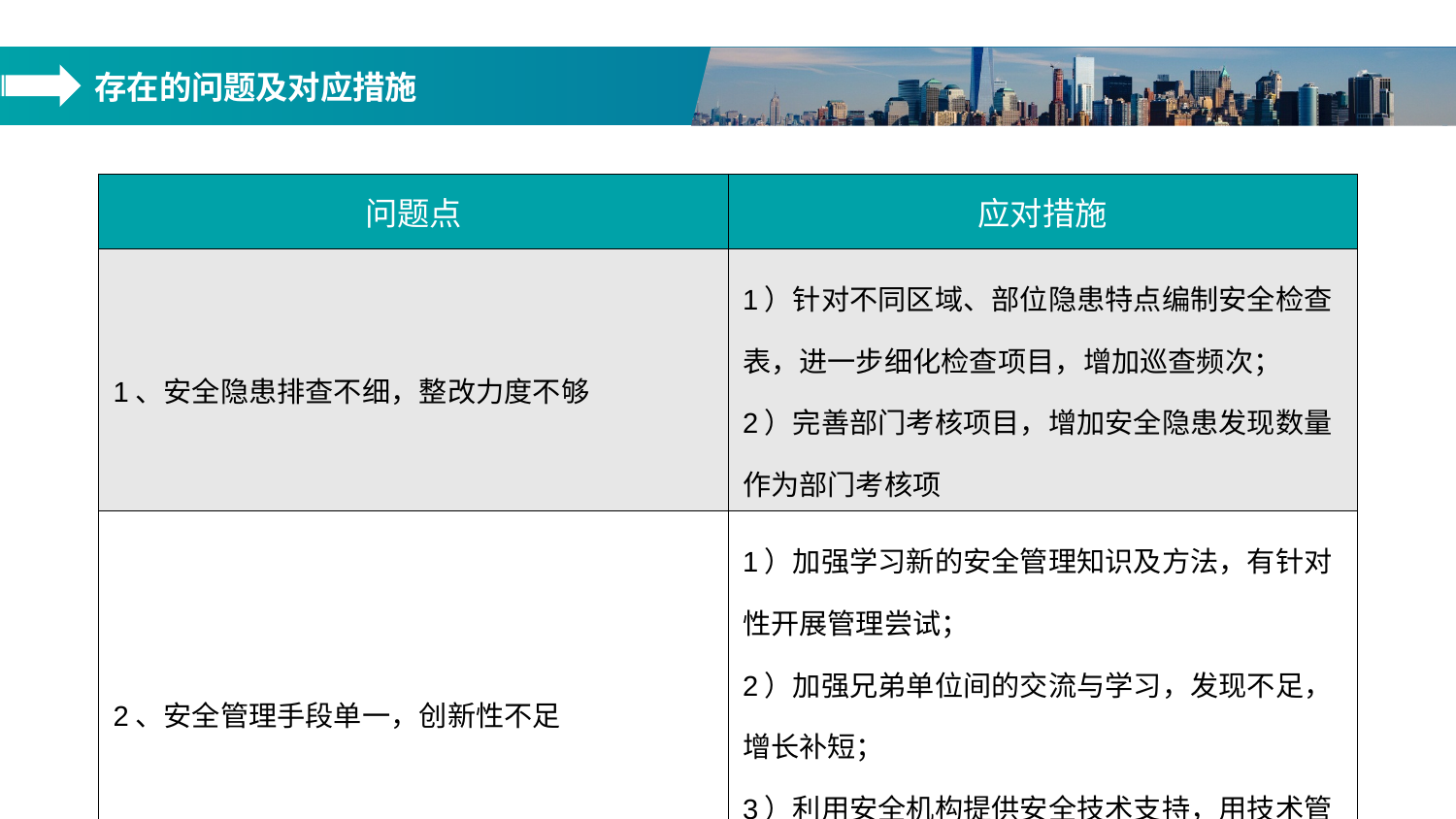

存在的问题及对应措施
| 问题点 | 应对措施 |
| --- | --- |
| 1、安全隐患排查不细，整改力度不够 | 1）针对不同区域、部位隐患特点编制安全检查表，进一步细化检查项目，增加巡查频次； 2）完善部门考核项目，增加安全隐患发现数量作为部门考核项 |
| 2、安全管理手段单一，创新性不足 | 1）加强学习新的安全管理知识及方法，有针对性开展管理尝试； 2）加强兄弟单位间的交流与学习，发现不足，增长补短； 3）利用安全机构提供安全技术支持，用技术管安全 |